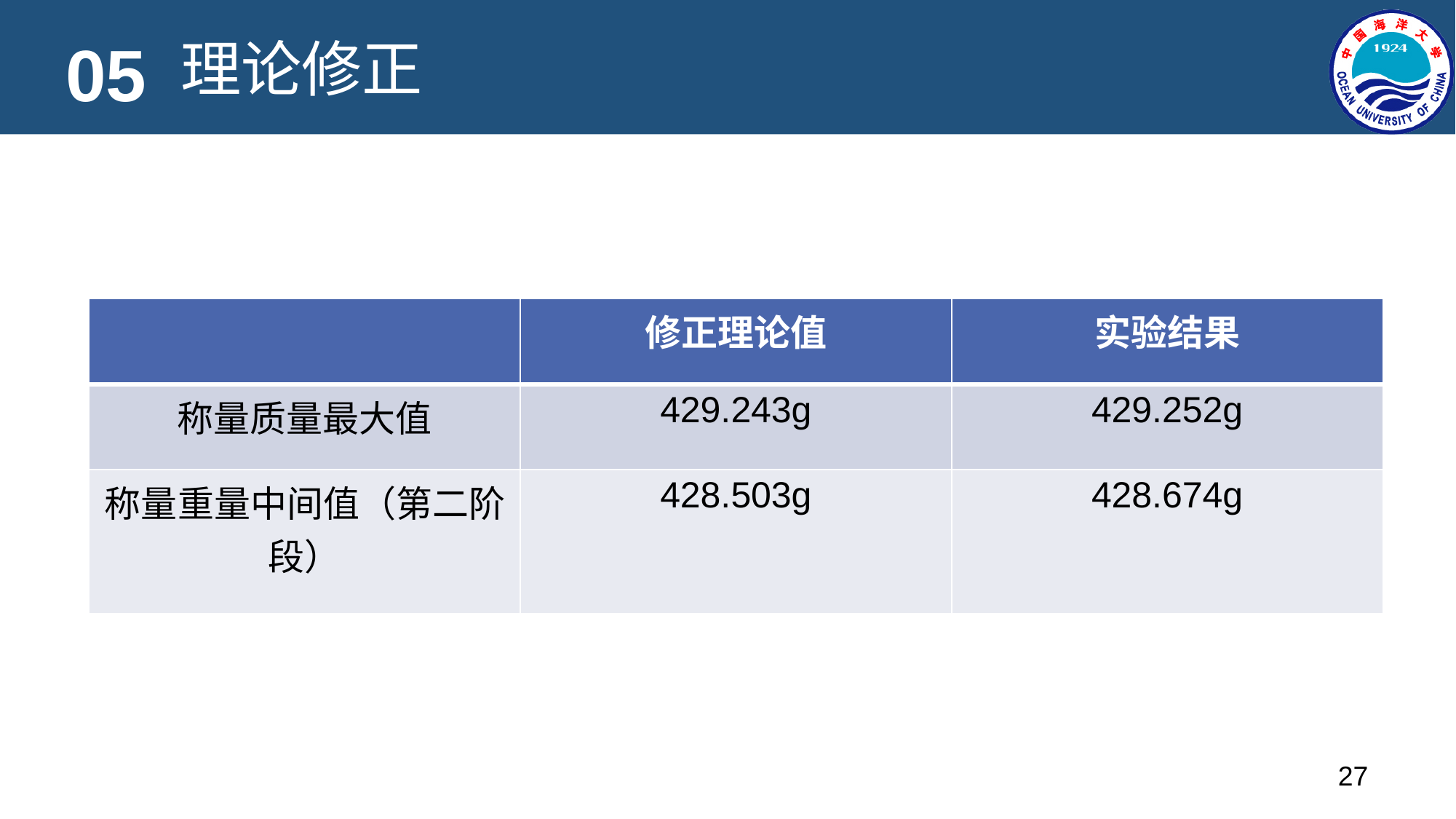

05
理论修正
|  | 修正理论值 | 实验结果 |
| --- | --- | --- |
| 称量质量最大值 | 429.243g | 429.252g |
| 称量重量中间值（第二阶段） | 428.503g | 428.674g |